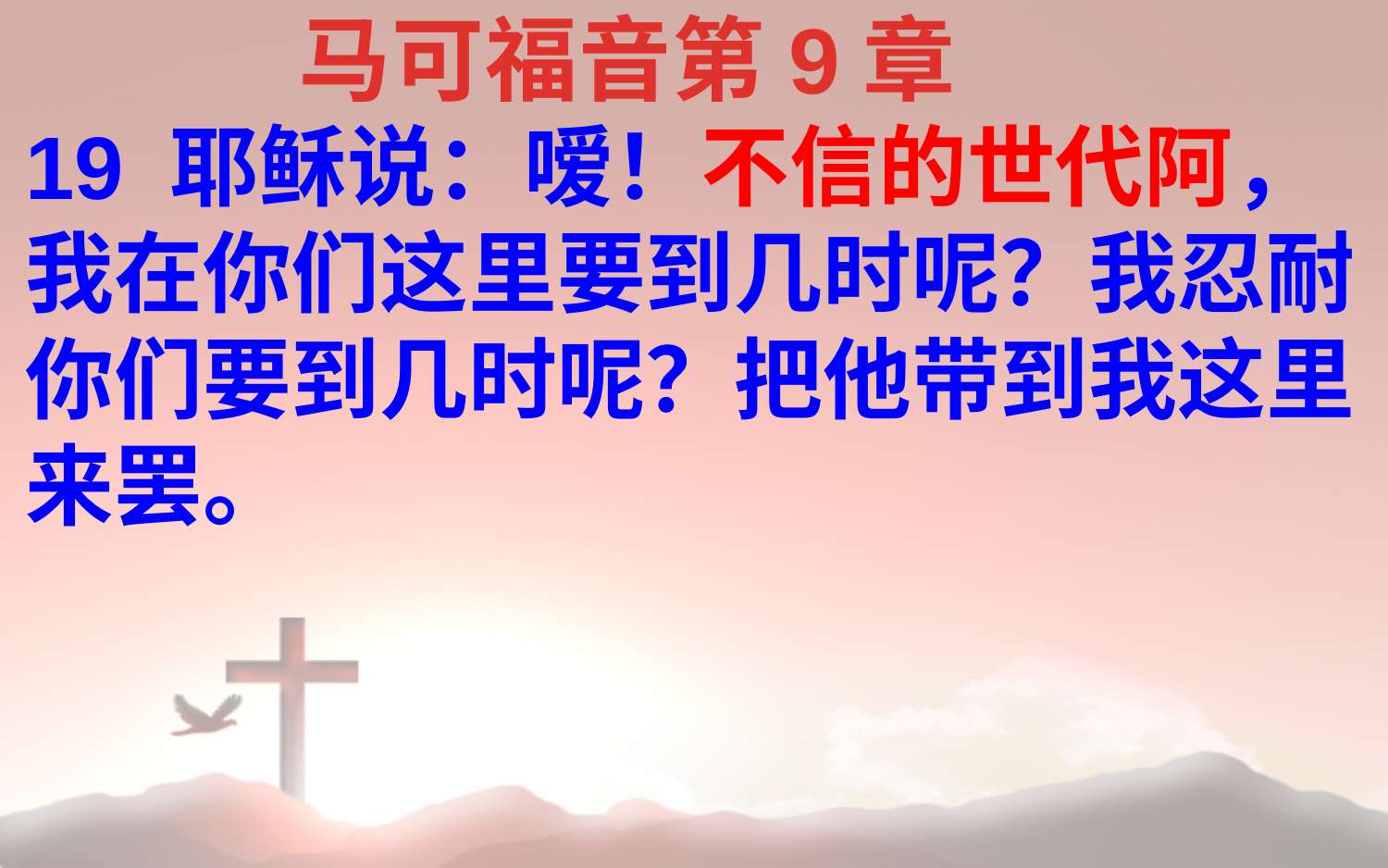

马可福音第9章
19 耶稣说：嗳！不信的世代阿，我在你们这里要到几时呢？我忍耐你们要到几时呢？把他带到我这里来罢。